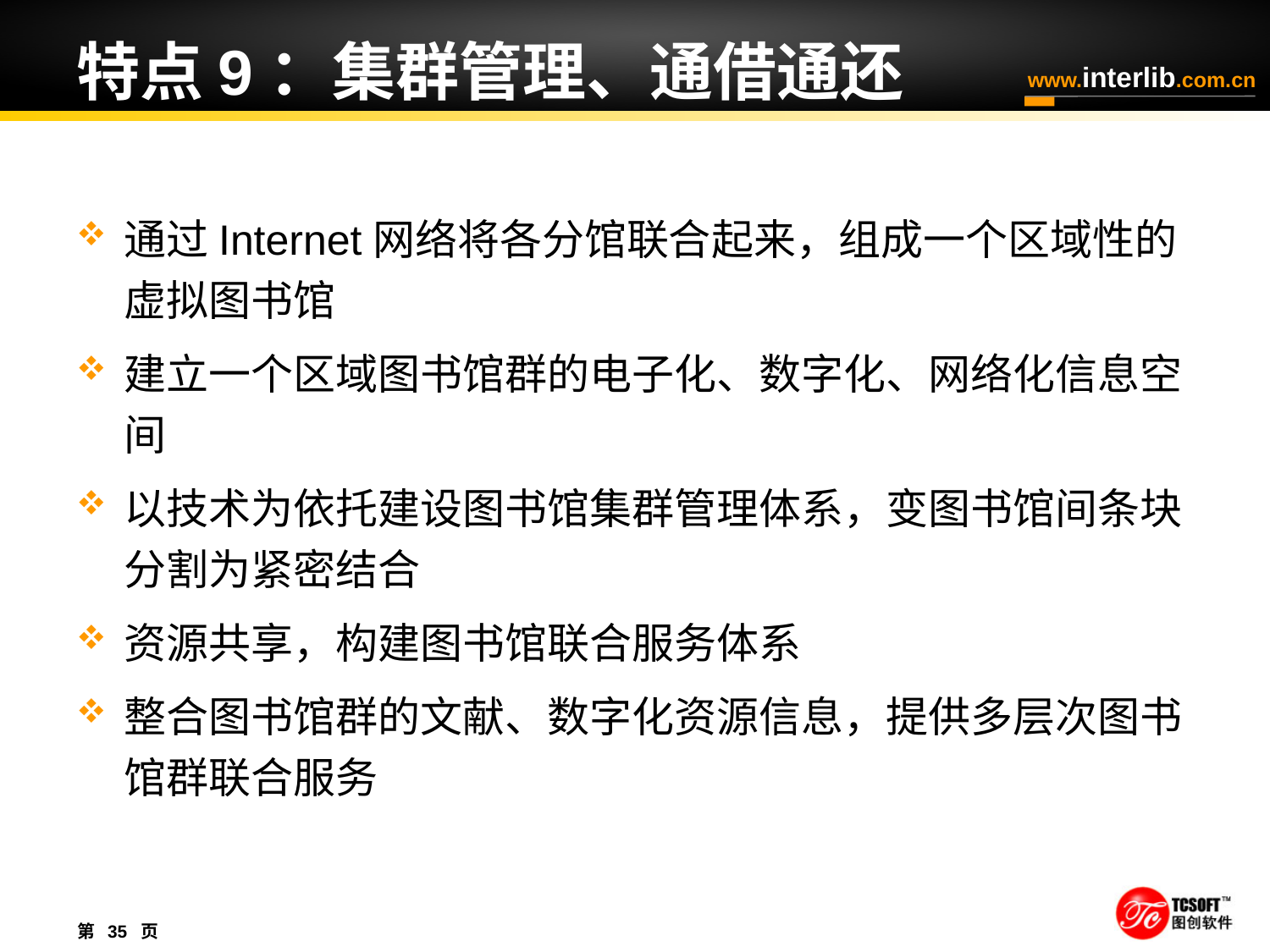

# 特点9：集群管理、通借通还
通过Internet网络将各分馆联合起来，组成一个区域性的虚拟图书馆
建立一个区域图书馆群的电子化、数字化、网络化信息空间
以技术为依托建设图书馆集群管理体系，变图书馆间条块分割为紧密结合
资源共享，构建图书馆联合服务体系
整合图书馆群的文献、数字化资源信息，提供多层次图书馆群联合服务